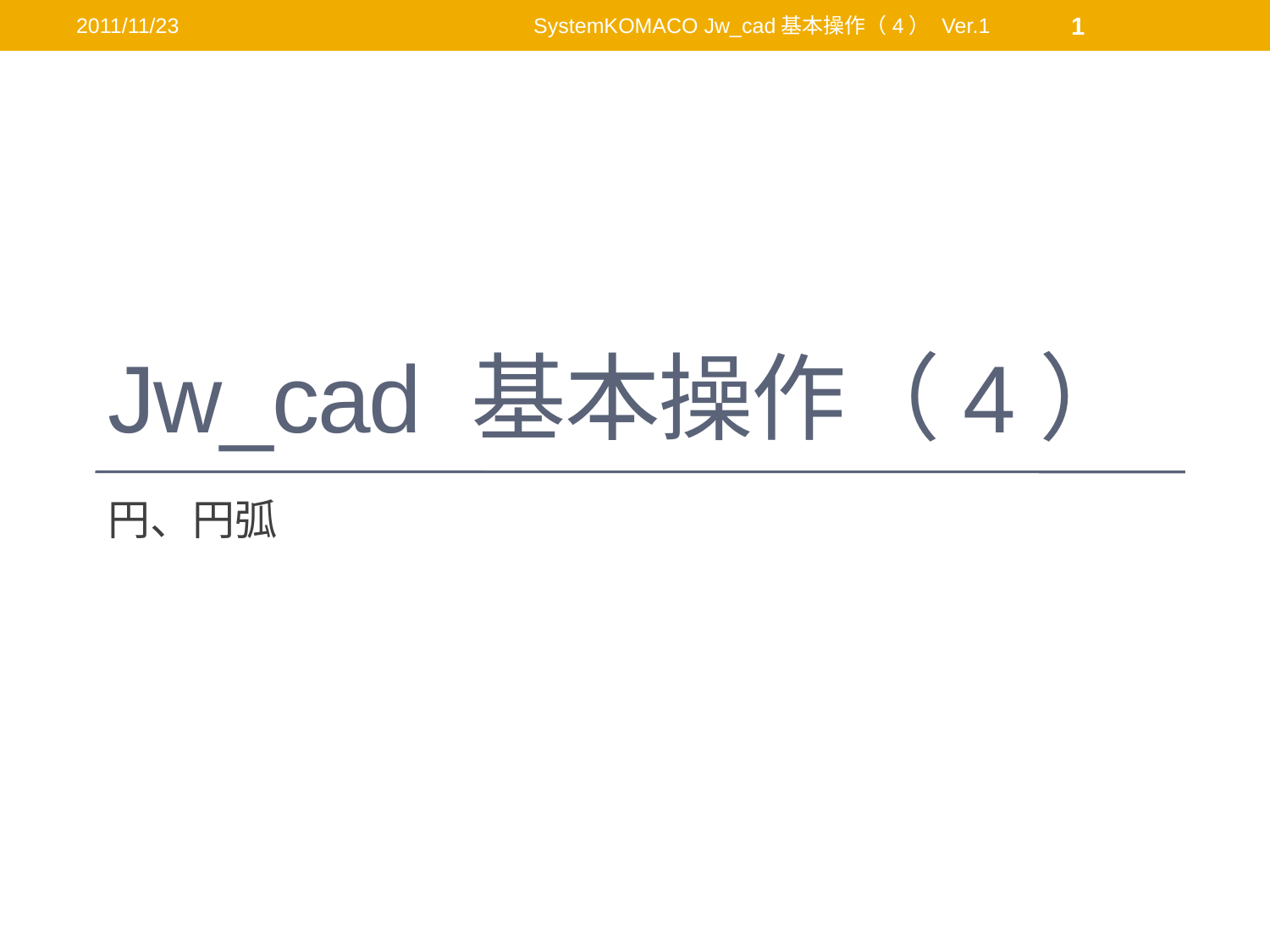

2011/11/23
SystemKOMACO Jw_cad基本操作（4） Ver.1
1
# Jw_cad 基本操作（4）
円、円弧